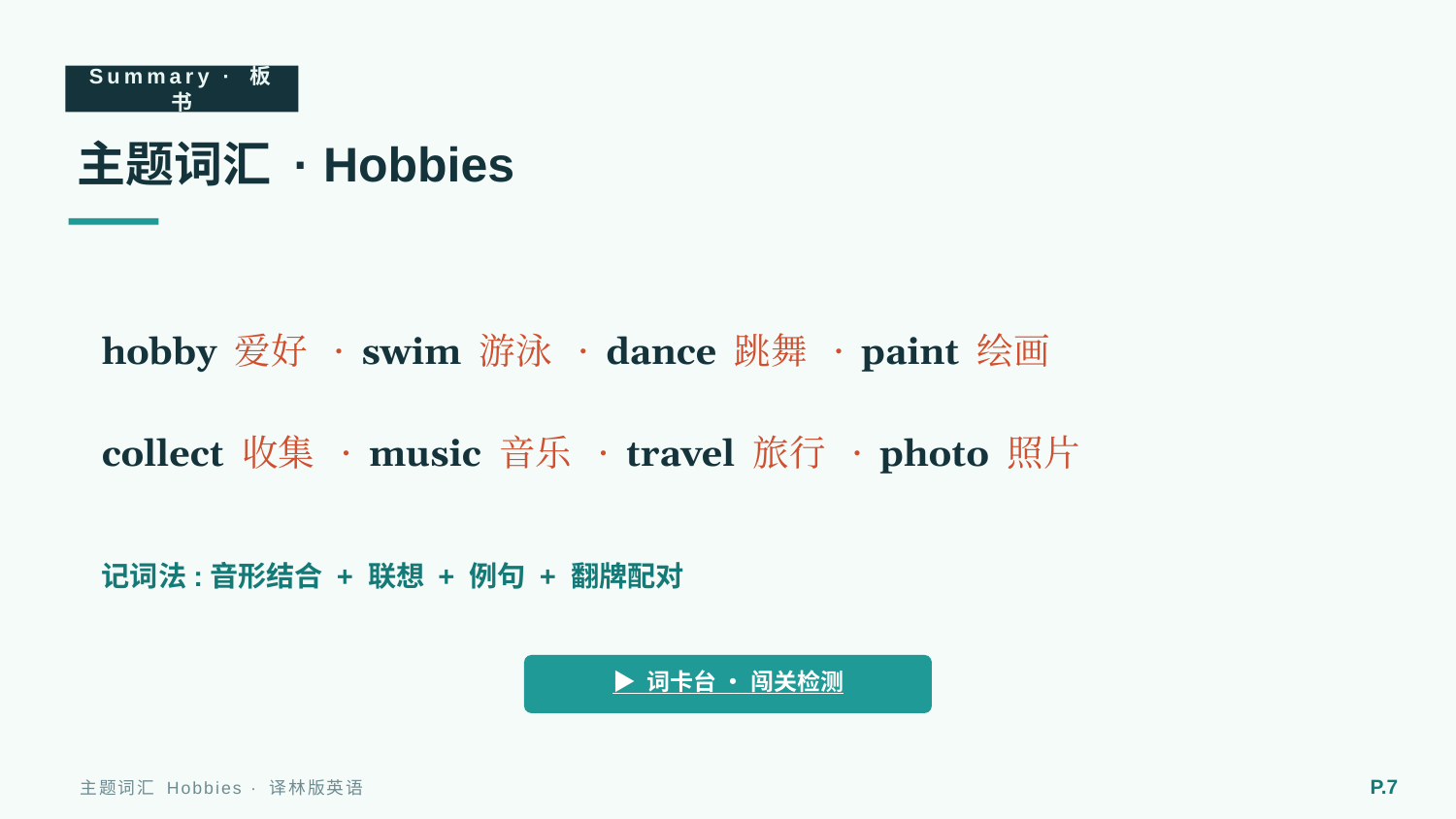

Summary · 板书

主题词汇 · Hobbies

hobby 爱好  ·  swim 游泳  ·  dance 跳舞  ·  paint 绘画
collect 收集  ·  music 音乐  ·  travel 旅行  ·  photo 照片
记词法:音形结合 + 联想 + 例句 + 翻牌配对
▶  词卡台 · 闯关检测

P.7
主题词汇 Hobbies · 译林版英语